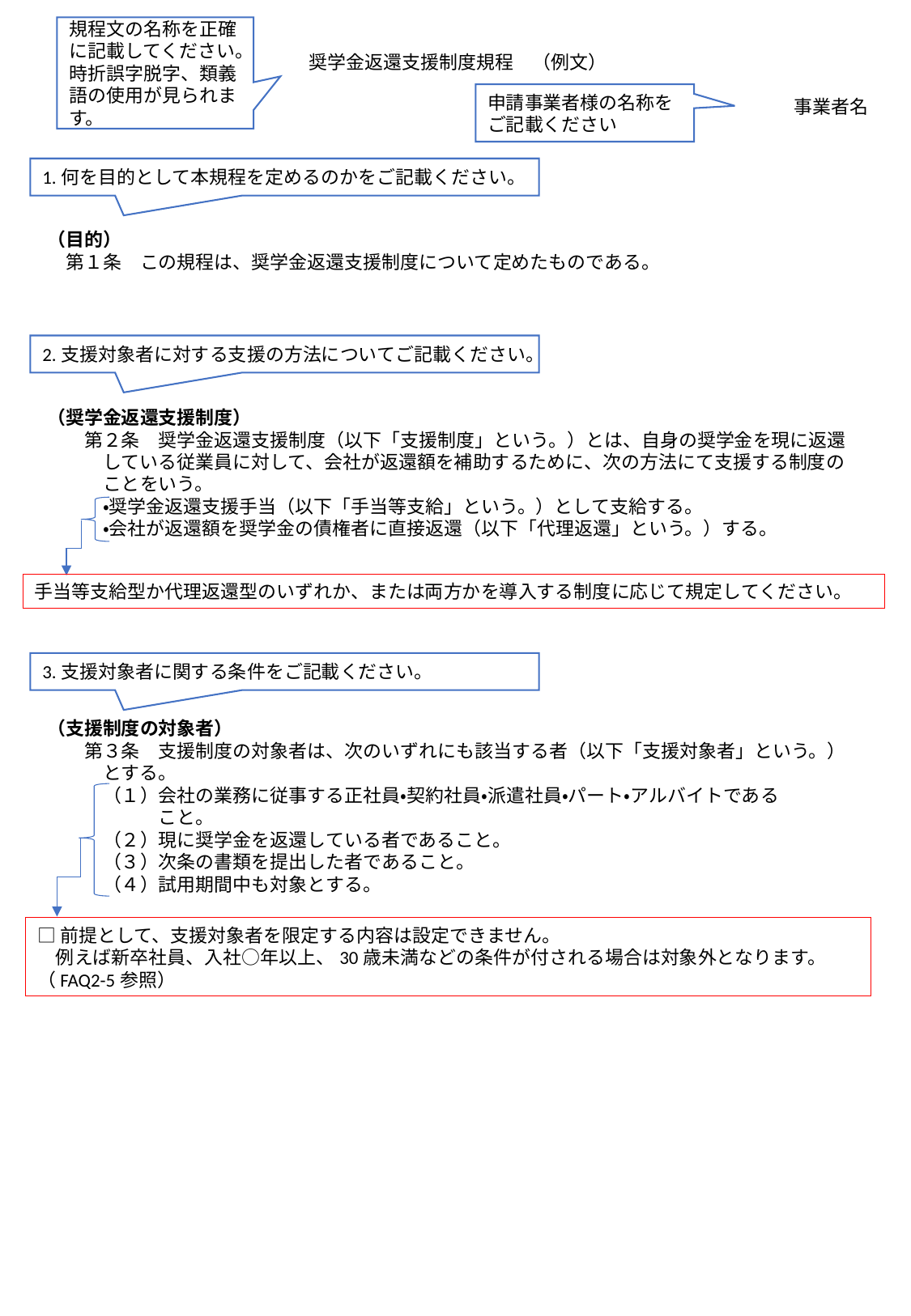

奨学金返還支援制度規程　（例文）

事業者名

（目的）
　第１条　この規程は、奨学金返還支援制度について定めたものである。

（奨学金返還支援制度）
　　第２条　奨学金返還支援制度（以下「支援制度」という。）とは、自身の奨学金を現に返還
　　　している従業員に対して、会社が返還額を補助するために、次の方法にて支援する制度の
　　　ことをいう。
　　　・奨学金返還支援手当（以下「手当等支給」という。）として支給する。
　　　・会社が返還額を奨学金の債権者に直接返還（以下「代理返還」という。）する。

（支援制度の対象者）
　　第３条　支援制度の対象者は、次のいずれにも該当する者（以下「支援対象者」という。）
　　　とする。
　　　（１）会社の業務に従事する正社員・契約社員・派遣社員・パート・アルバイトである
　　　　　　こと。
　　　（２）現に奨学金を返還している者であること。
　　　（３）次条の書類を提出した者であること。
　　　（４）試用期間中も対象とする。

規程文の名称を正確に記載してください。時折誤字脱字、類義語の使用が見られます。
申請事業者様の名称をご記載ください
1.何を目的として本規程を定めるのかをご記載ください。
2.支援対象者に対する支援の方法についてご記載ください。

手当等支給型か代理返還型のいずれか、または両方かを導入する制度に応じて規定してください。
3.支援対象者に関する条件をご記載ください。

□前提として、支援対象者を限定する内容は設定できません。
　例えば新卒社員、入社○年以上、30歳未満などの条件が付される場合は対象外となります。（FAQ2-5参照）